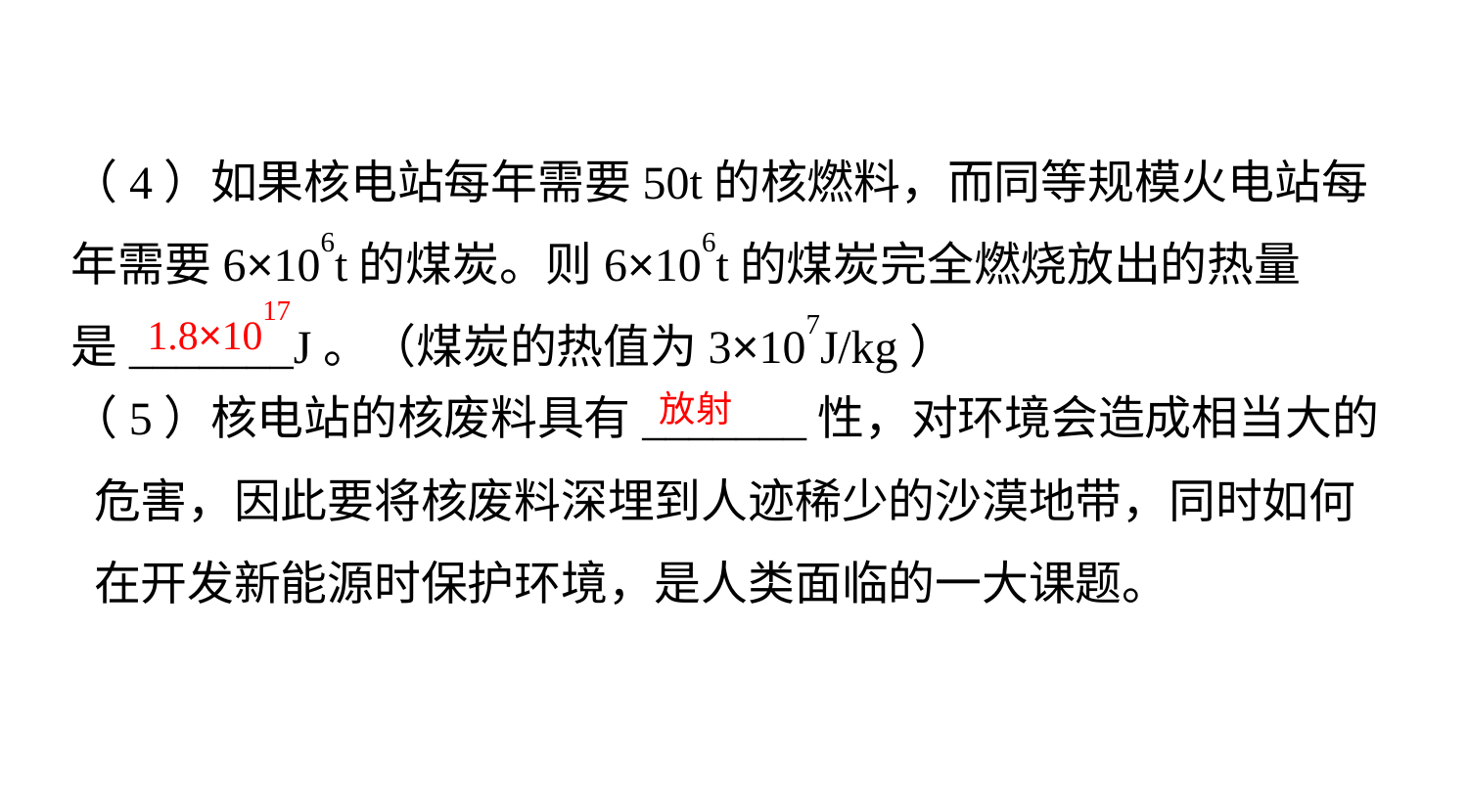

（4）如果核电站每年需要50t的核燃料，而同等规模火电站每

年需要6×106t的煤炭。则6×106t的煤炭完全燃烧放出的热量

是_______J。（煤炭的热值为3×107J/kg）
1.8×1017
放射
（5）核电站的核废料具有_______性，对环境会造成相当大的
危害，因此要将核废料深埋到人迹稀少的沙漠地带，同时如何

在开发新能源时保护环境，是人类面临的一大课题。